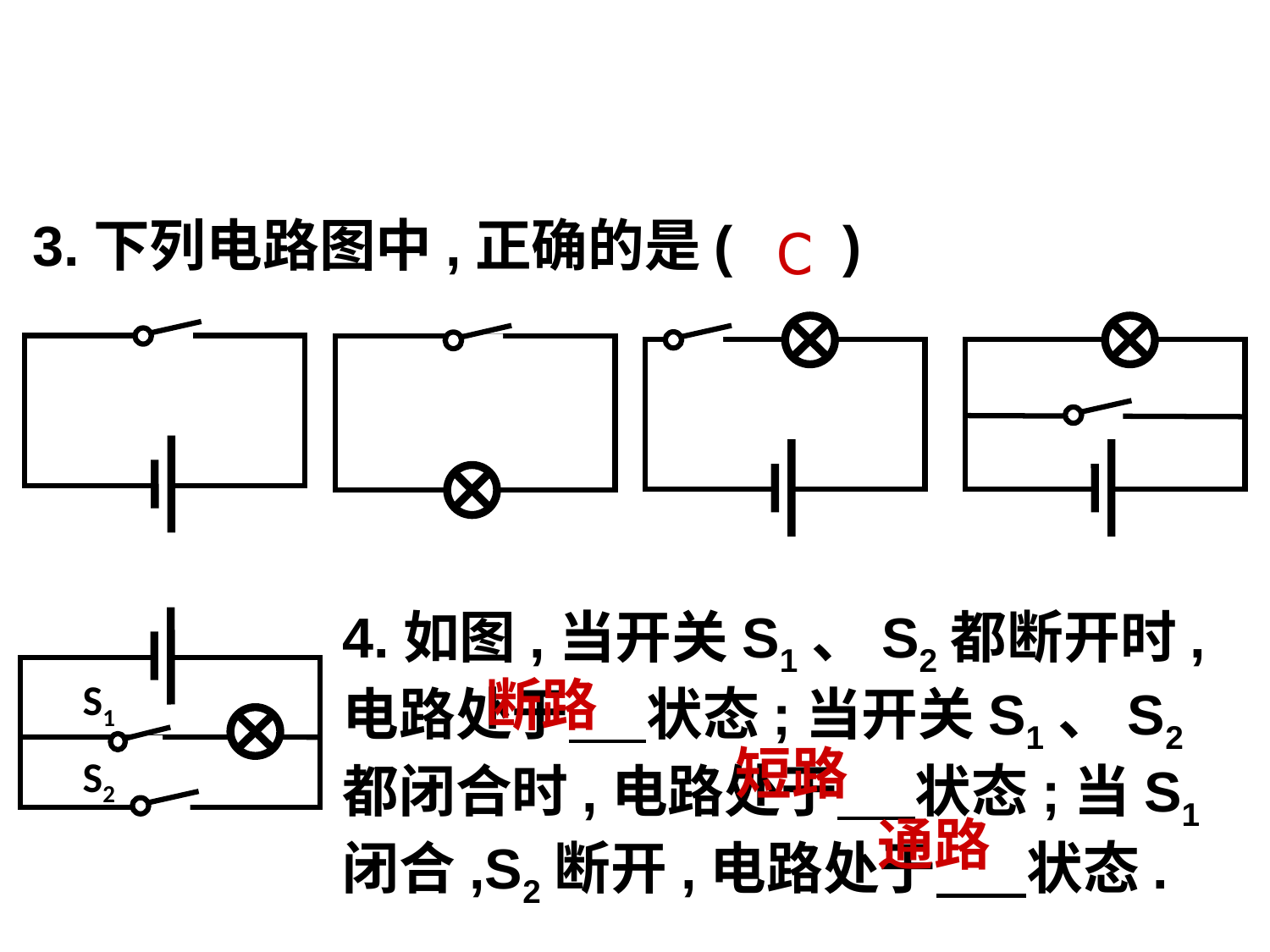

3.下列电路图中,正确的是(       )
C

4.如图,当开关S1、S2都断开时,电路处于      状态;当开关S1、S2都闭合时,电路处于      状态;当S1闭合,S2断开,电路处于       状态.

S1

S2

断路
短路
通路